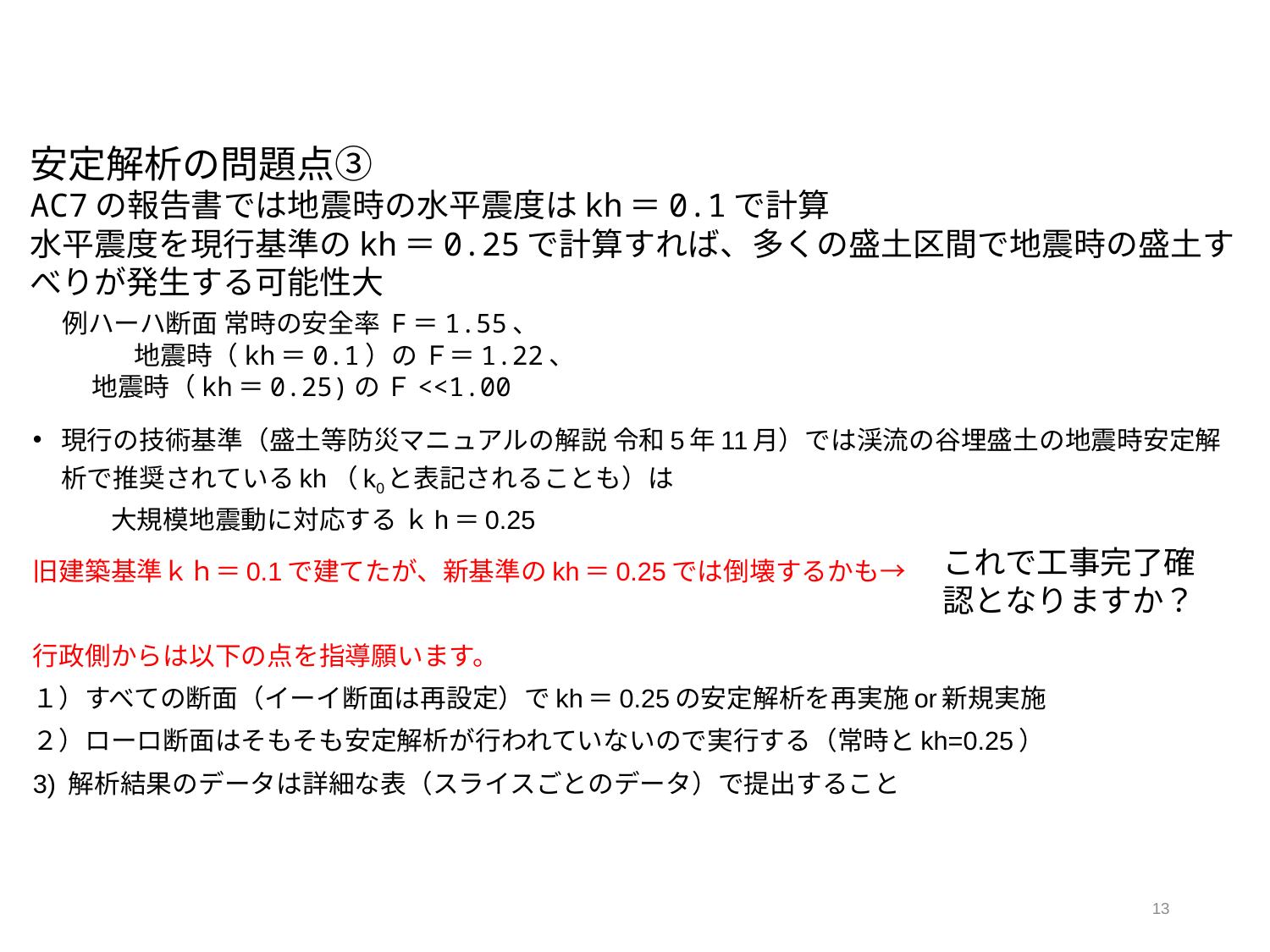

# 安定解析の問題点③ AC7の報告書では地震時の水平震度はkh＝0.1で計算 水平震度を現行基準のkh＝0.25で計算すれば、多くの盛土区間で地震時の盛土すべりが発生する可能性大 　例ハーハ断面 常時の安全率 F＝1.55、 　　　　地震時（kh＝0.1）の Ｆ＝1.22、 　地震時（kh＝0.25)の Ｆ<<1.00
現行の技術基準（盛土等防災マニュアルの解説 令和5年11月）では渓流の谷埋盛土の地震時安定解析で推奨されているkh（k0と表記されることも）は
　　　大規模地震動に対応する ｋh＝0.25
旧建築基準ｋｈ＝0.1で建てたが、新基準のkh＝0.25では倒壊するかも→

行政側からは以下の点を指導願います。
１）すべての断面（イーイ断面は再設定）でkh＝0.25の安定解析を再実施or新規実施
２）ローロ断面はそもそも安定解析が行われていないので実行する（常時とkh=0.25）
3) 解析結果のデータは詳細な表（スライスごとのデータ）で提出すること

これで工事完了確認となりますか？
13